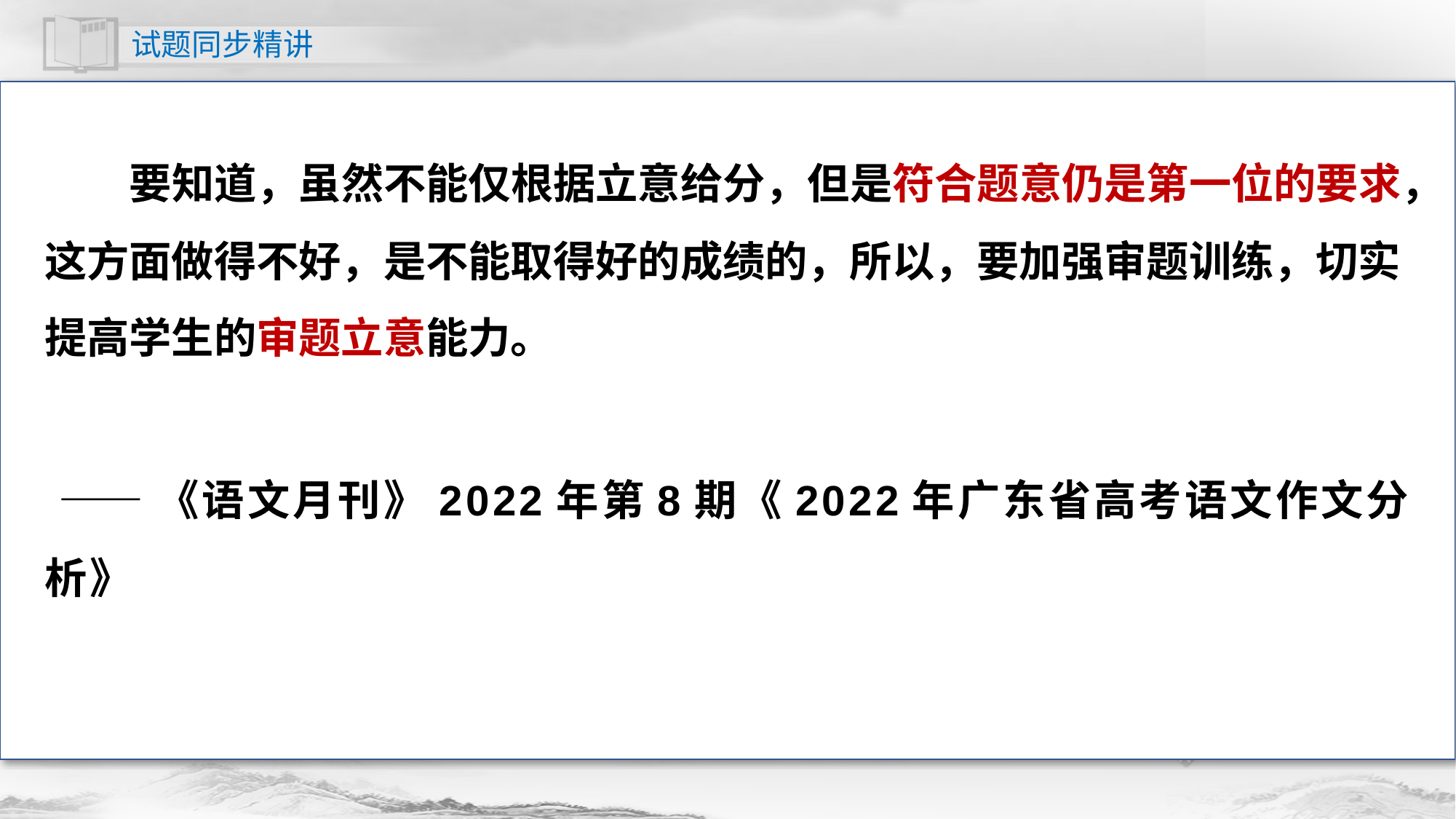

要知道，虽然不能仅根据立意给分，但是符合题意仍是第一位的要求，这方面做得不好，是不能取得好的成绩的，所以，要加强审题训练，切实提高学生的审题立意能力。

 ——《语文月刊》2022年第8期《2022年广东省高考语文作文分析》